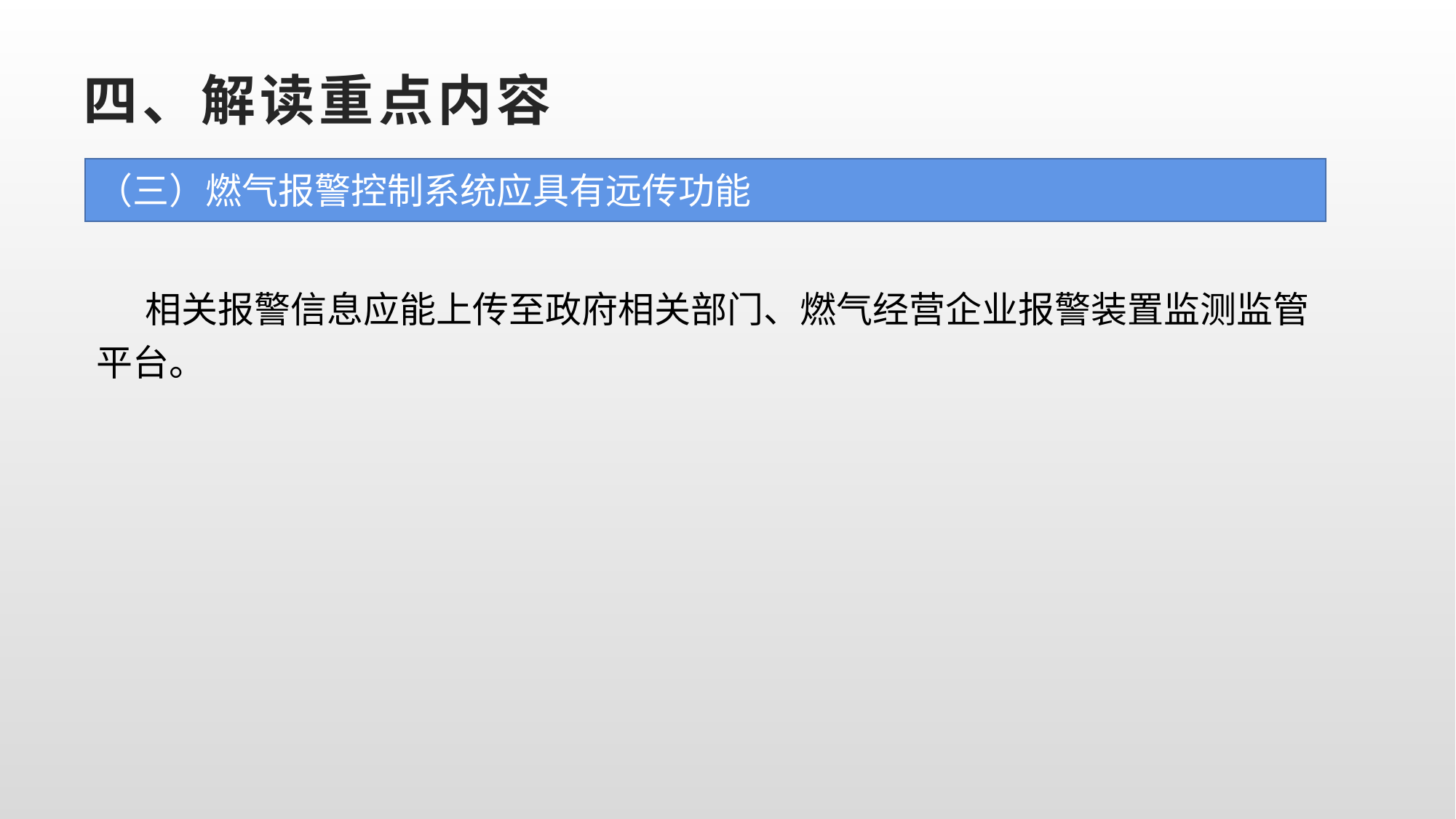

# 四、解读重点内容
（三）燃气报警控制系统应具有远传功能
相关报警信息应能上传至政府相关部门、燃气经营企业报警装置监测监管平台。